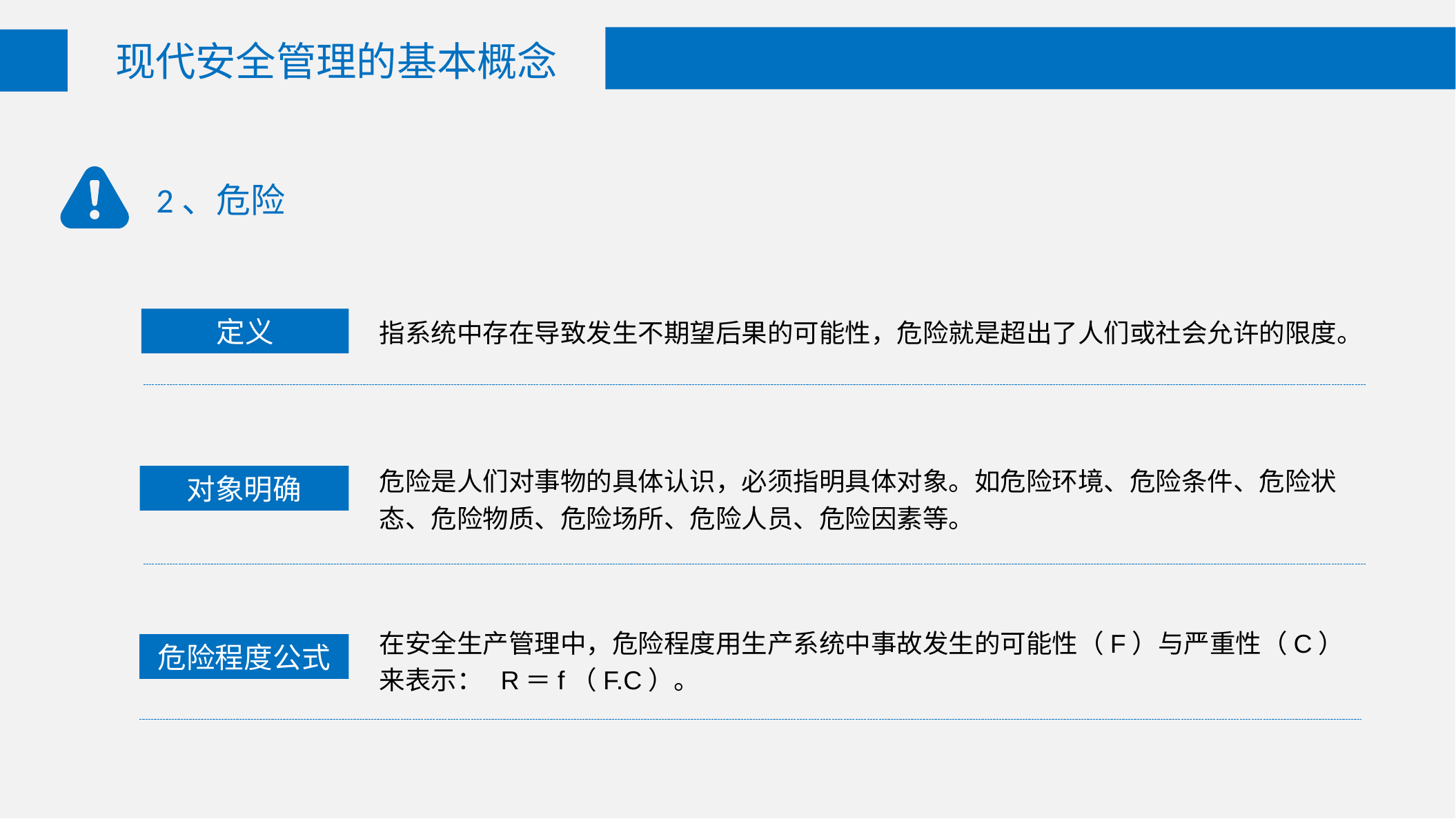

现代安全管理的基本概念

2、危险
定义
指系统中存在导致发生不期望后果的可能性，危险就是超出了人们或社会允许的限度。
危险是人们对事物的具体认识，必须指明具体对象。如危险环境、危险条件、危险状态、危险物质、危险场所、危险人员、危险因素等。
对象明确
在安全生产管理中，危险程度用生产系统中事故发生的可能性（F）与严重性（C）来表示：  R＝f（F.C）。
危险程度公式